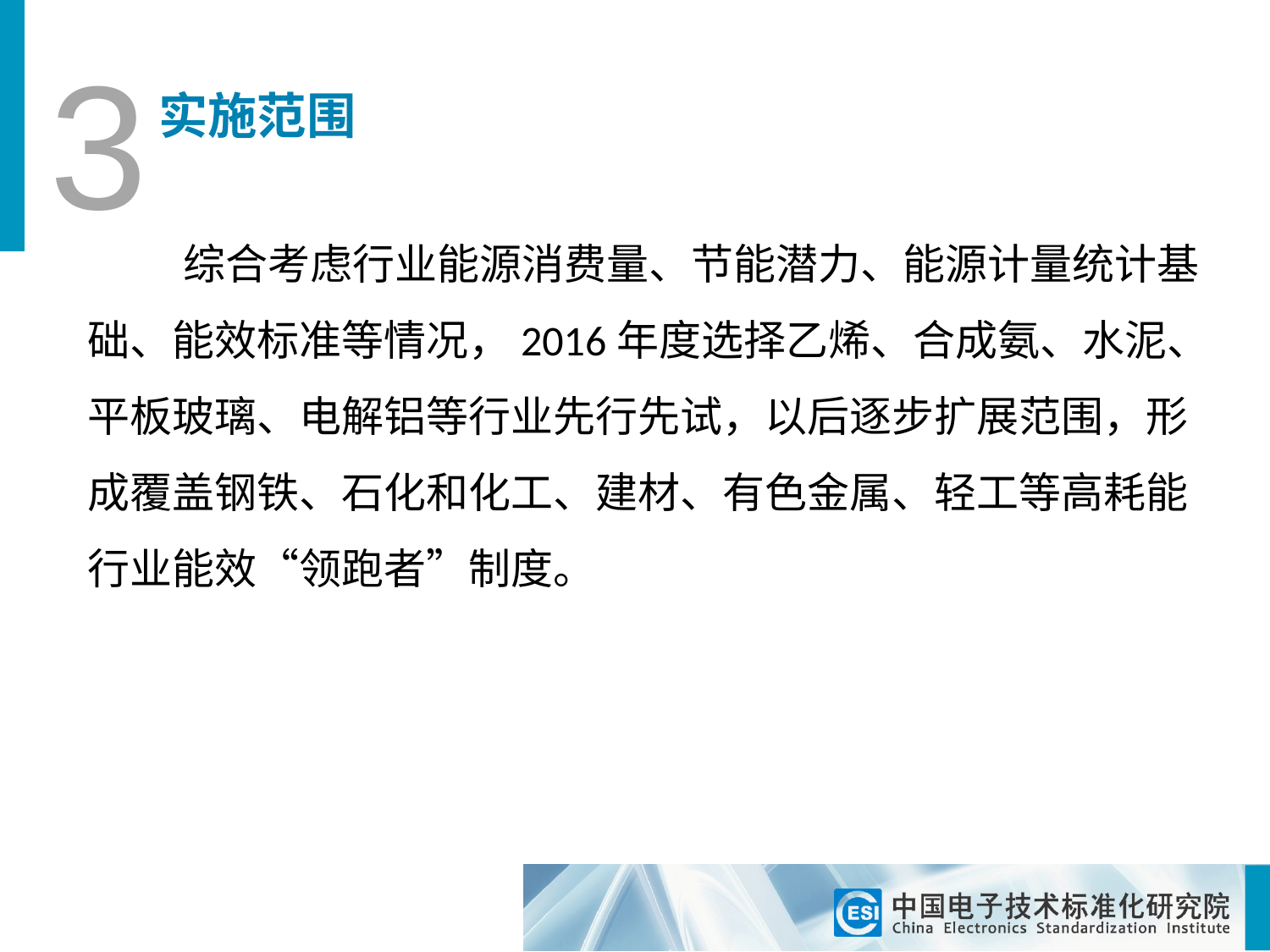

3
实施范围
         综合考虑行业能源消费量、节能潜力、能源计量统计基础、能效标准等情况，2016年度选择乙烯、合成氨、水泥、平板玻璃、电解铝等行业先行先试，以后逐步扩展范围，形成覆盖钢铁、石化和化工、建材、有色金属、轻工等高耗能行业能效“领跑者”制度。